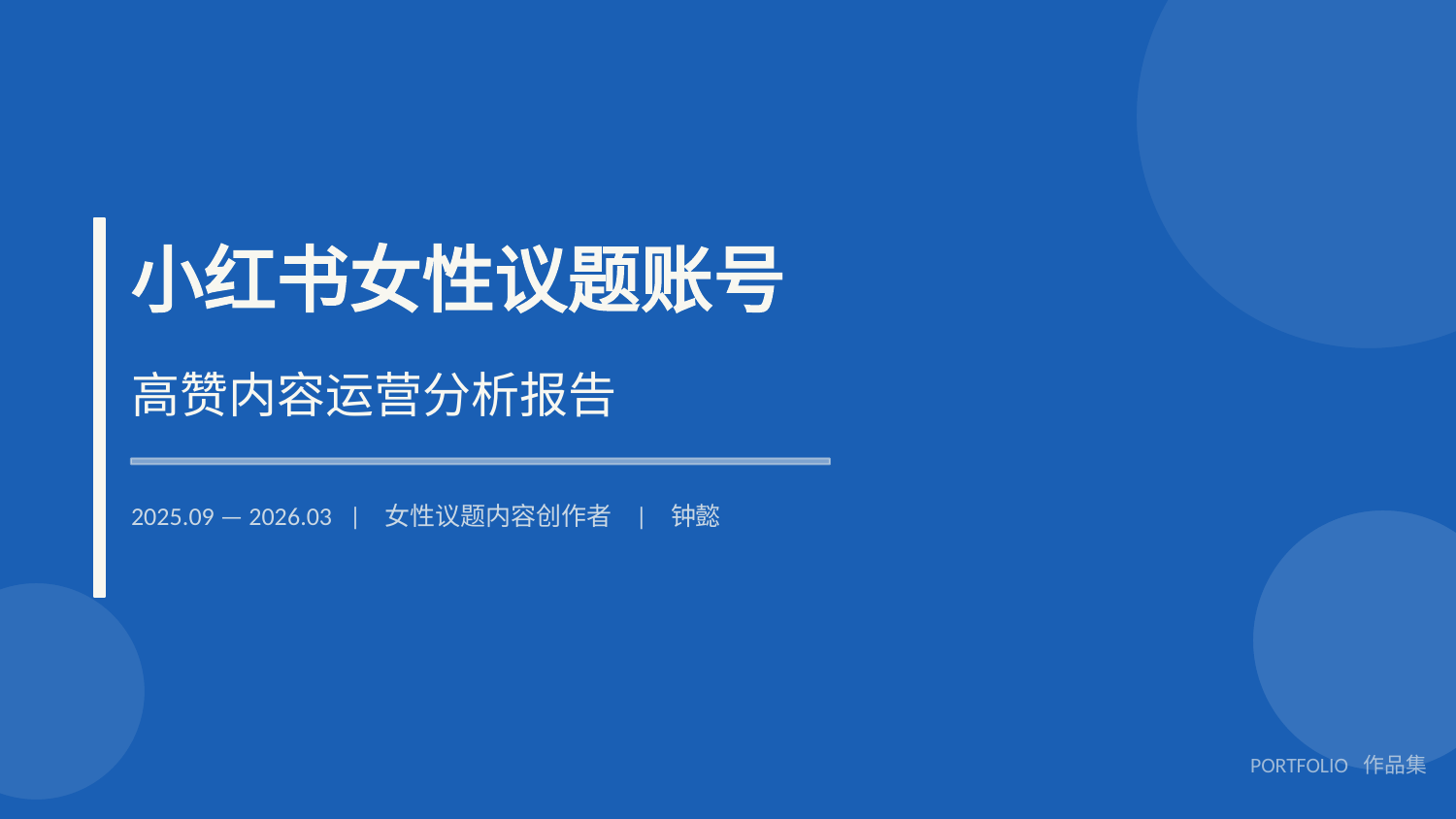

小红书女性议题账号

高赞内容运营分析报告

2025.09 — 2026.03   |   女性议题内容创作者   |   钟懿

PORTFOLIO  作品集